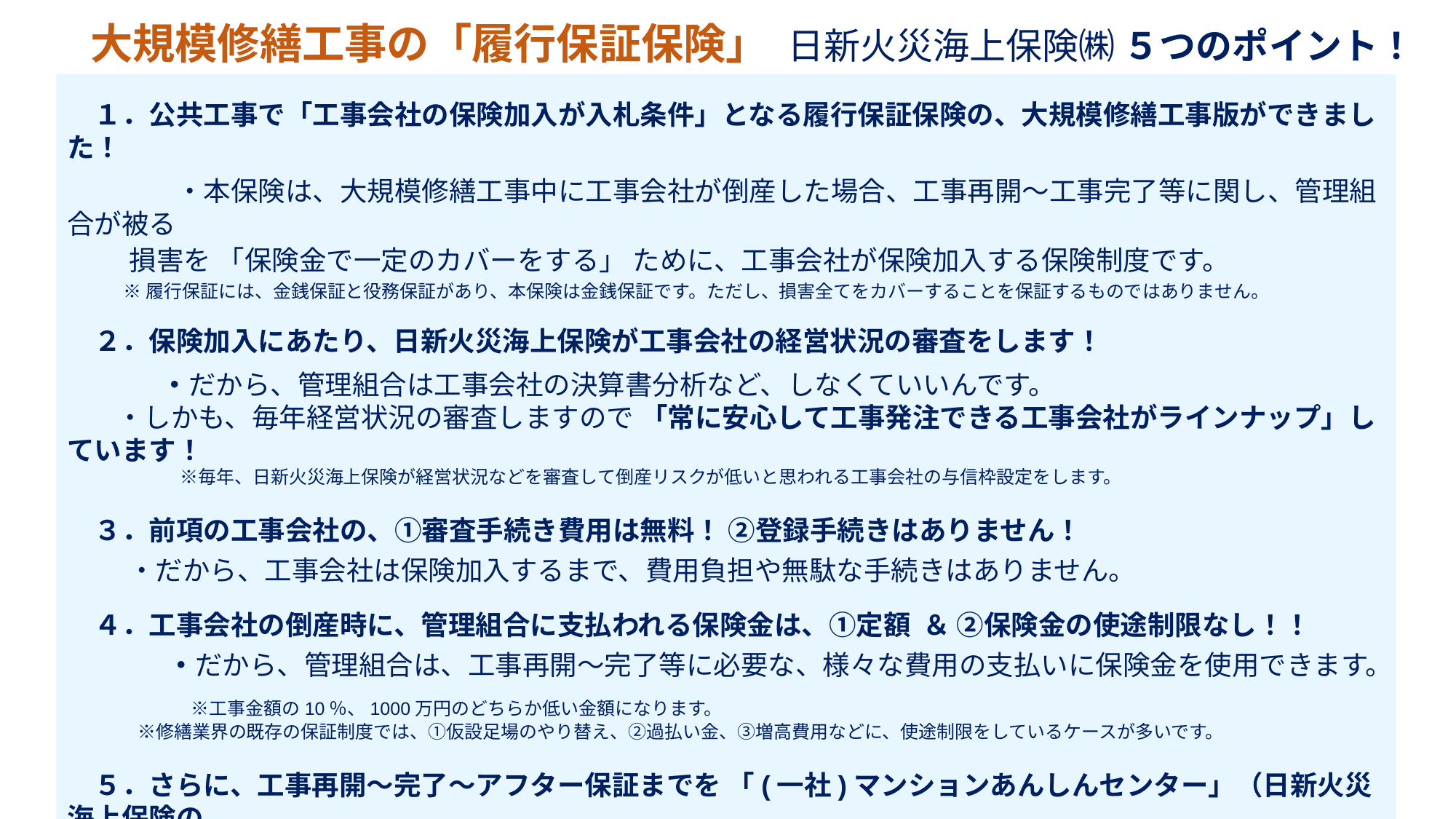

大規模修繕工事の「履行保証保険」  日新火災海上保険㈱ ５つのポイント！

　１．公共工事で「工事会社の保険加入が入札条件」となる履行保証保険の、大規模修繕工事版ができました！

　　　　・本保険は、大規模修繕工事中に工事会社が倒産した場合、工事再開～工事完了等に関し、管理組合が被る

         損害を 「保険金で一定のカバーをする」 ために、工事会社が保険加入する保険制度です。

              ※履行保証には、金銭保証と役務保証があり、本保険は金銭保証です。ただし、損害全てをカバーすることを保証するものではありません。

　２．保険加入にあたり、日新火災海上保険が工事会社の経営状況の審査をします！

　　　  ・だから、管理組合は工事会社の決算書分析など、しなくていいんです。
        ・しかも、毎年経営状況の審査しますので 「常に安心して工事発注できる工事会社がラインナップ」しています！
　　　　　　    ※毎年、日新火災海上保険が経営状況などを審査して倒産リスクが低いと思われる工事会社の与信枠設定をします。

　３．前項の工事会社の、①審査手続き費用は無料！ ②登録手続きはありません！
　　　　      ・だから、工事会社は保険加入するまで、費用負担や無駄な手続きはありません。

　４．工事会社の倒産時に、管理組合に支払われる保険金は、①定額  ＆ ②保険金の使途制限なし！！

 　　　 ・だから、管理組合は、工事再開～完了等に必要な、様々な費用の支払いに保険金を使用できます。
　　　　　　　　 　※工事金額の10％、1000万円のどちらか低い金額になります。
    　        ※修繕業界の既存の保証制度では、①仮設足場のやり替え、②過払い金、③増高費用などに、使途制限をしているケースが多いです。

　５．さらに、工事再開～完了～アフター保証までを 「(一社)マンションあんしんセンター」（日新火災海上保険の
　　　　提携法人） がサポートします！
　　　　①破産管財人等の対応、②出来高査定・精算手続き､③代替履行業者の斡旋（瑕疵保険加入含む）